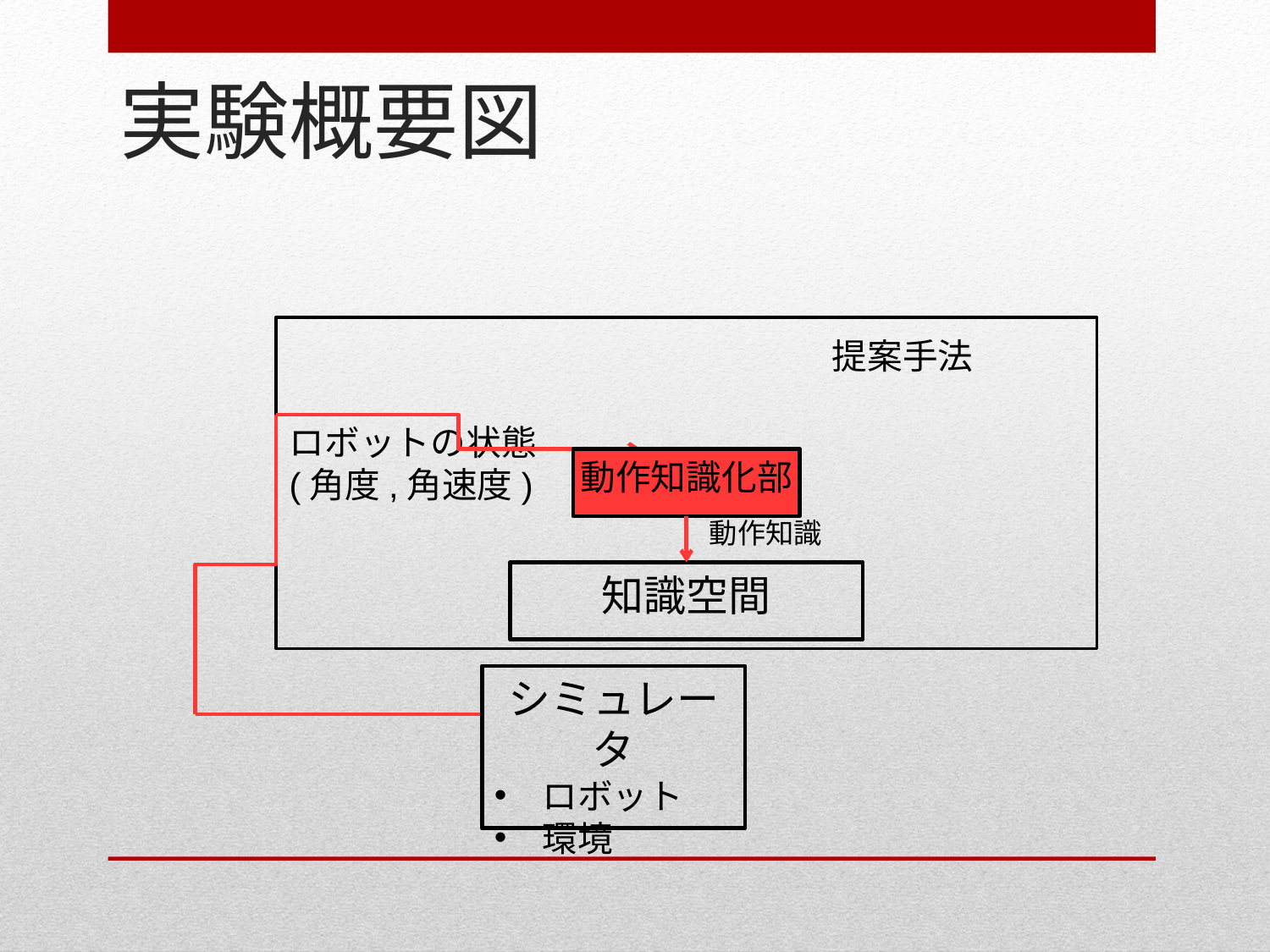

# 実験概要図
提案手法

動作知識化部
ロボットの状態
(角度,角速度)
知識空間
動作知識
シミュレータ
ロボット
環境